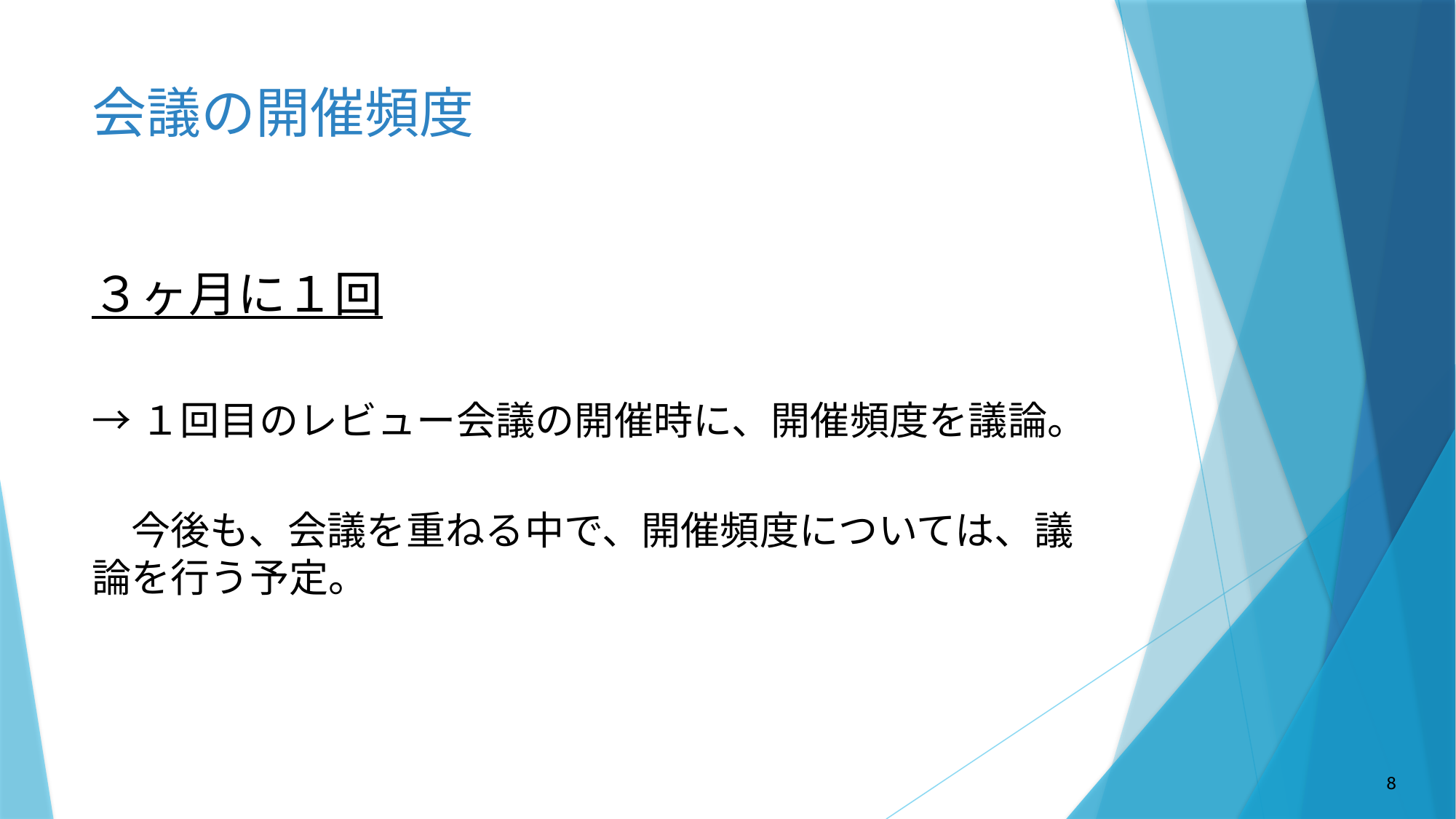

# 会議の開催頻度
３ヶ月に１回

→１回目のレビュー会議の開催時に、開催頻度を議論。
　今後も、会議を重ねる中で、開催頻度については、議論を行う予定。

8